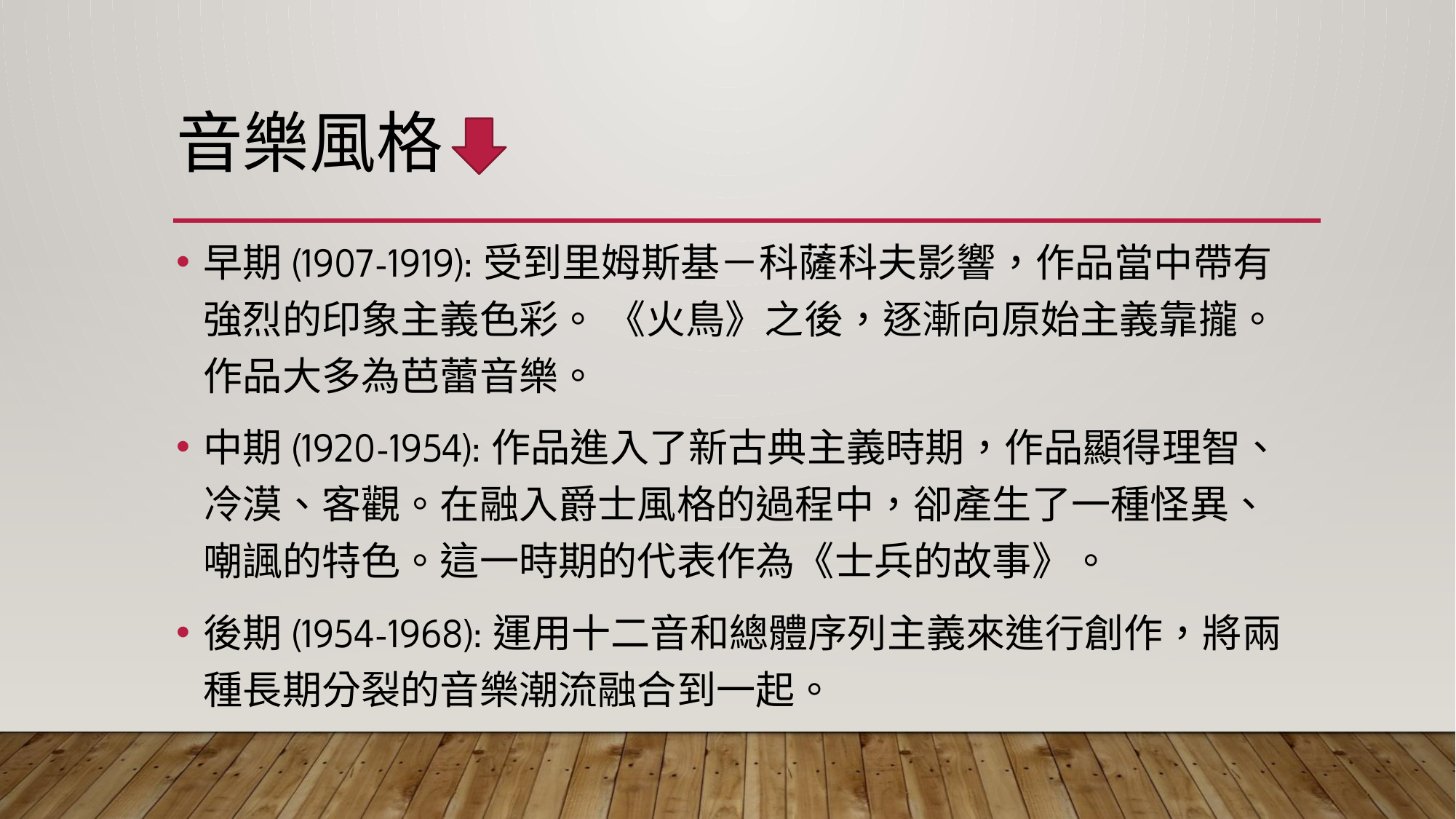

# 音樂風格

早期(1907-1919):受到里姆斯基－科薩科夫影響，作品當中帶有強烈的印象主義色彩。 《火鳥》之後，逐漸向原始主義靠攏。作品大多為芭蕾音樂。
中期(1920-1954):作品進入了新古典主義時期，作品顯得理智、冷漠、客觀。在融入爵士風格的過程中，卻產生了一種怪異、嘲諷的特色。這一時期的代表作為《士兵的故事》。
後期(1954-1968):運用十二音和總體序列主義來進行創作，將兩種長期分裂的音樂潮流融合到一起。